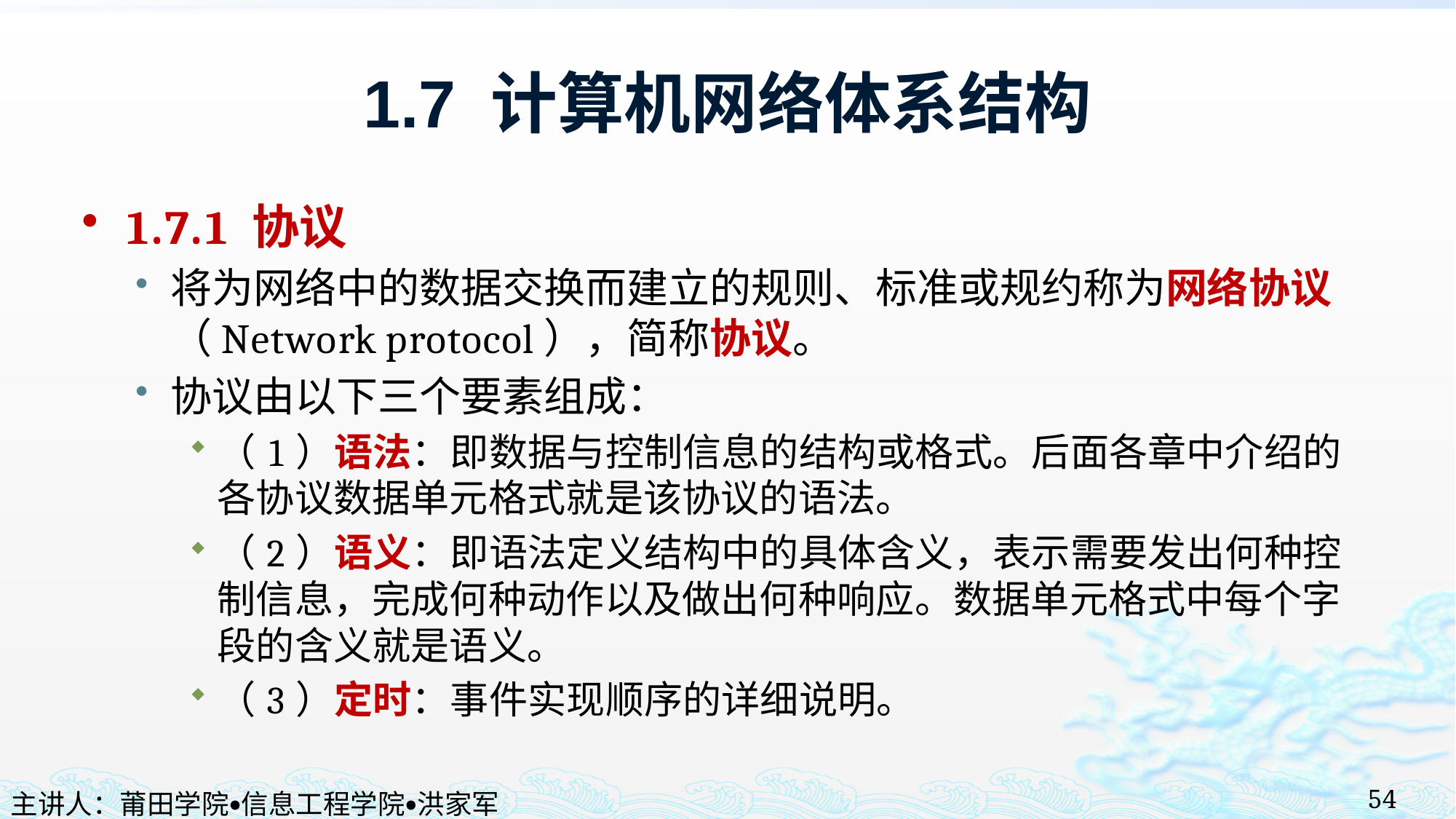

# 1.7 计算机网络体系结构
1.7.1 协议
将为网络中的数据交换而建立的规则、标准或规约称为网络协议（Network protocol），简称协议。
协议由以下三个要素组成：
（1）语法：即数据与控制信息的结构或格式。后面各章中介绍的各协议数据单元格式就是该协议的语法。
（2）语义：即语法定义结构中的具体含义，表示需要发出何种控制信息，完成何种动作以及做出何种响应。数据单元格式中每个字段的含义就是语义。
（3）定时：事件实现顺序的详细说明。

54
主讲人：莆田学院•信息工程学院•洪家军